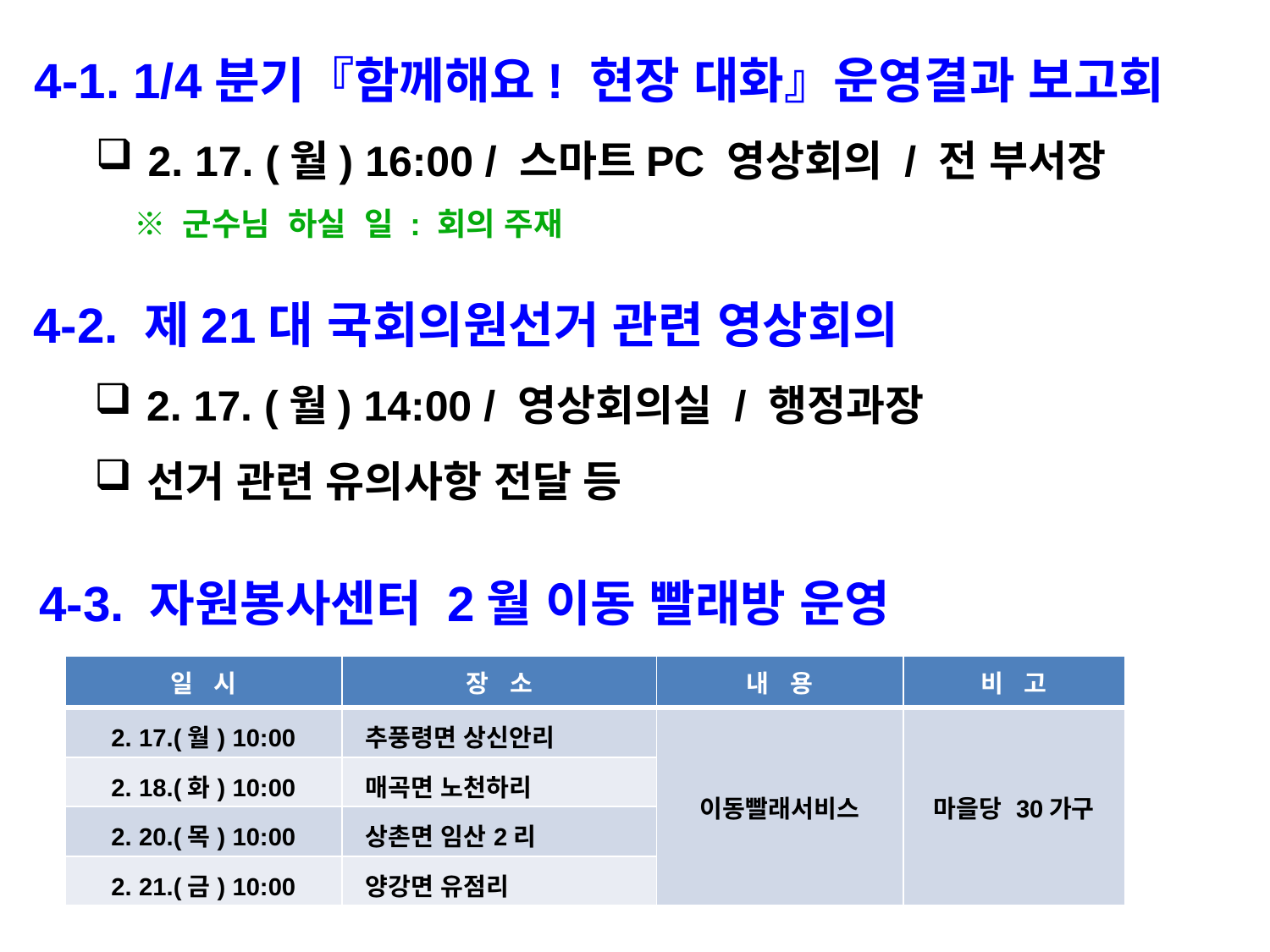

4-1. 1/4분기『함께해요! 현장 대화』운영결과 보고회
2. 17. (월) 16:00 / 스마트PC 영상회의 / 전 부서장
   ※ 군수님  하실  일 : 회의 주재
 4-2. 제21대 국회의원선거 관련 영상회의
2. 17. (월) 14:00 / 영상회의실 / 행정과장
선거 관련 유의사항 전달 등
4-3. 자원봉사센터 2월 이동 빨래방 운영

| 일 시 | 장 소 | 내 용 | 비 고 |
| --- | --- | --- | --- |
| 2. 17.(월) 10:00 | 추풍령면 상신안리 | 이동빨래서비스 | 마을당 30가구 |
| 2. 18.(화) 10:00 | 매곡면 노천하리 |  |  |
| 2. 20.(목) 10:00 | 상촌면 임산2리 |  |  |
| 2. 21.(금) 10:00 | 양강면 유점리 |  |  |